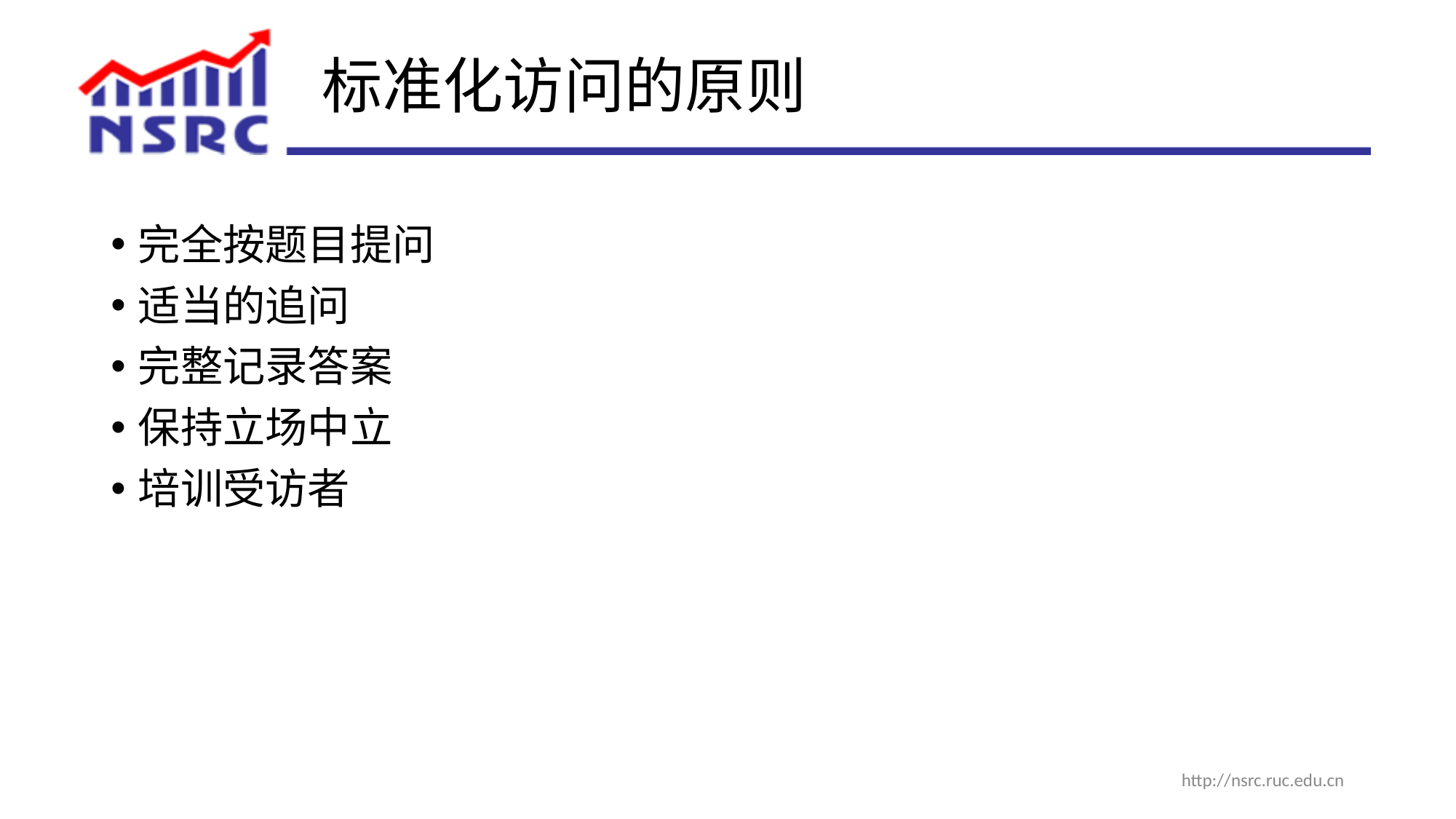

# 标准化访问的原则
完全按题目提问
适当的追问
完整记录答案
保持立场中立
培训受访者